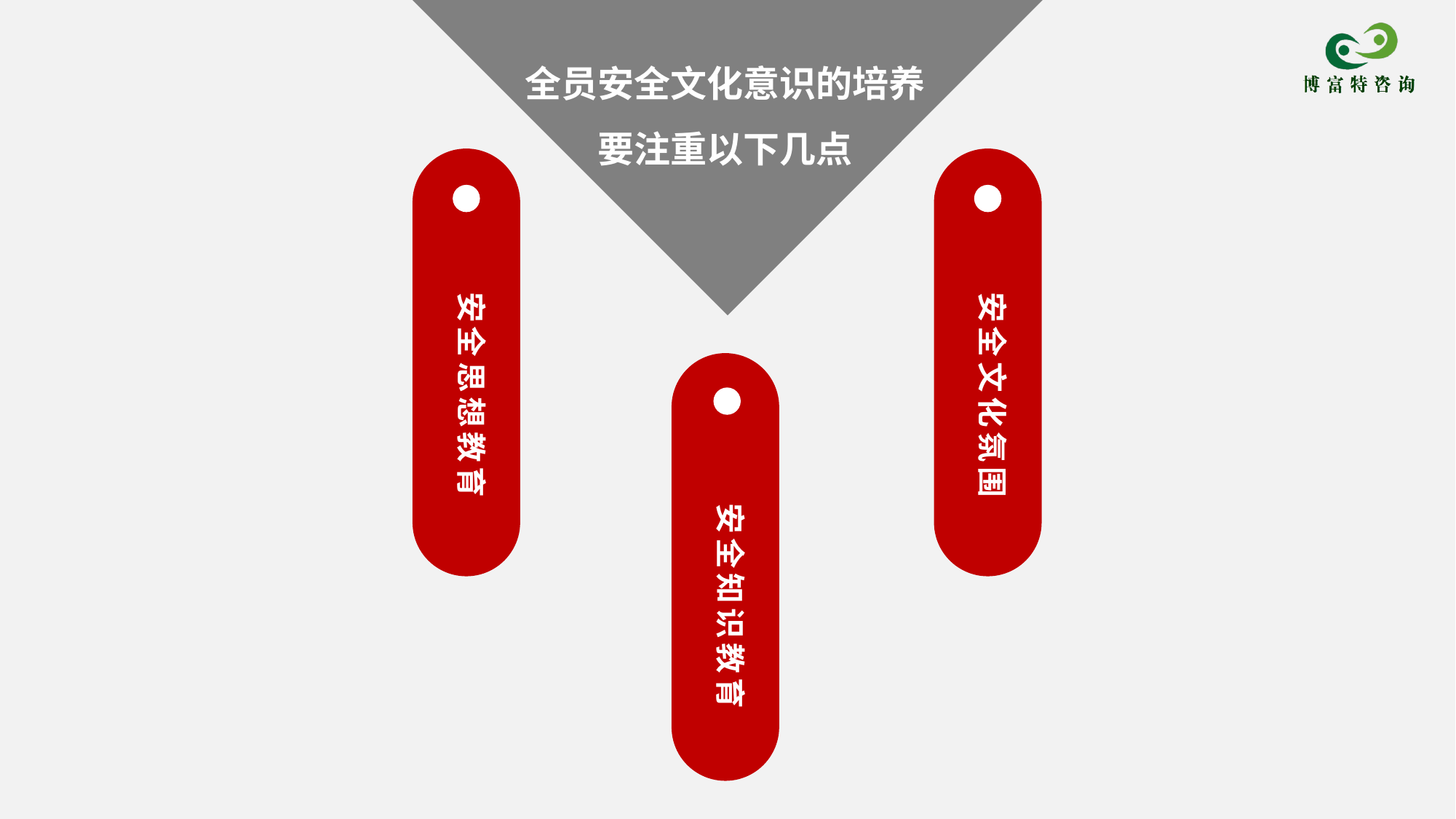

全员安全文化意识的培养要注重以下几点

安全思想教育
安全文化氛围

安全知识教育